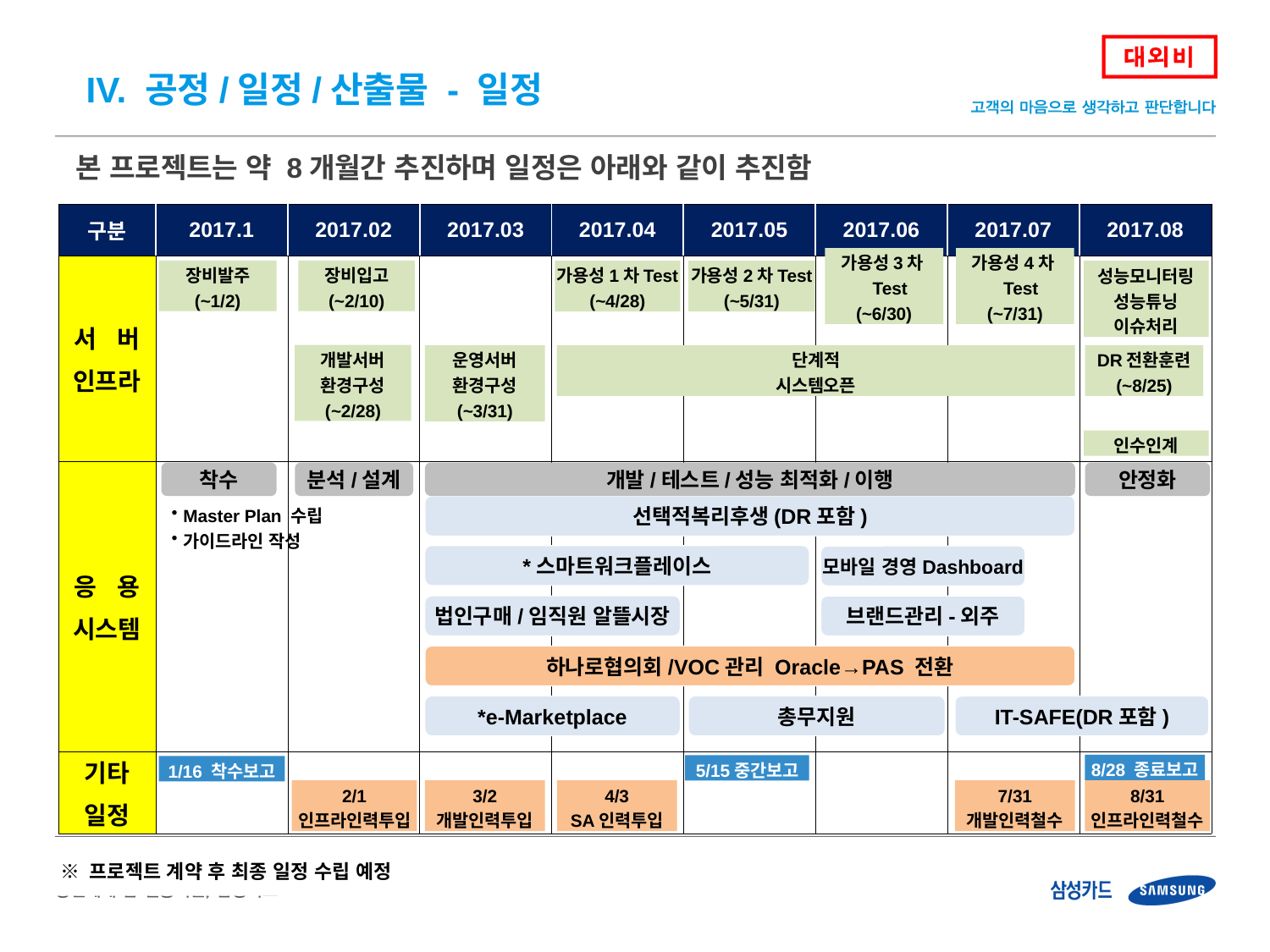

IV. 공정/일정/산출물 - 일정
본 프로젝트는 약 8개월간 추진하며 일정은 아래와 같이 추진함
| 구분 | 2017.1 | 2017.02 | 2017.03 | 2017.04 | 2017.05 | 2017.06 | 2017.07 | 2017.08 |
| --- | --- | --- | --- | --- | --- | --- | --- | --- |
| 서 버 인프라 |  |  |  |  |  |  |  |  |
| 응 용 시스템 |  |  |  |  |  |  |  |  |
| 기타 일정 |  |  |  |  |  |  |  |  |
장비발주
(~1/2)
장비입고
(~2/10)
가용성1차Test
(~4/28)
가용성2차Test
(~5/31)
가용성3차Test
(~6/30)
가용성4차Test
(~7/31)
성능모니터링
성능튜닝
이슈처리
개발서버
환경구성
(~2/28)
운영서버
환경구성
(~3/31)
단계적
시스템오픈
DR전환훈련
(~8/25)
인수인계
착수
분석/설계
개발/테스트/성능 최적화/이행
안정화
Master Plan 수립
가이드라인 작성
선택적복리후생(DR포함)
*스마트워크플레이스
모바일 경영Dashboard
법인구매/임직원 알뜰시장
브랜드관리-외주
하나로협의회/VOC관리 Oracle→PAS 전환
*e-Marketplace
총무지원
IT-SAFE(DR포함)
8/28 종료보고
5/15중간보고
1/16 착수보고
2/1
인프라인력투입
3/2
개발인력투입
4/3
SA인력투입
7/31
개발인력철수
8/31
인프라인력철수
※ 프로젝트 계약 후 최종 일정 수립 예정